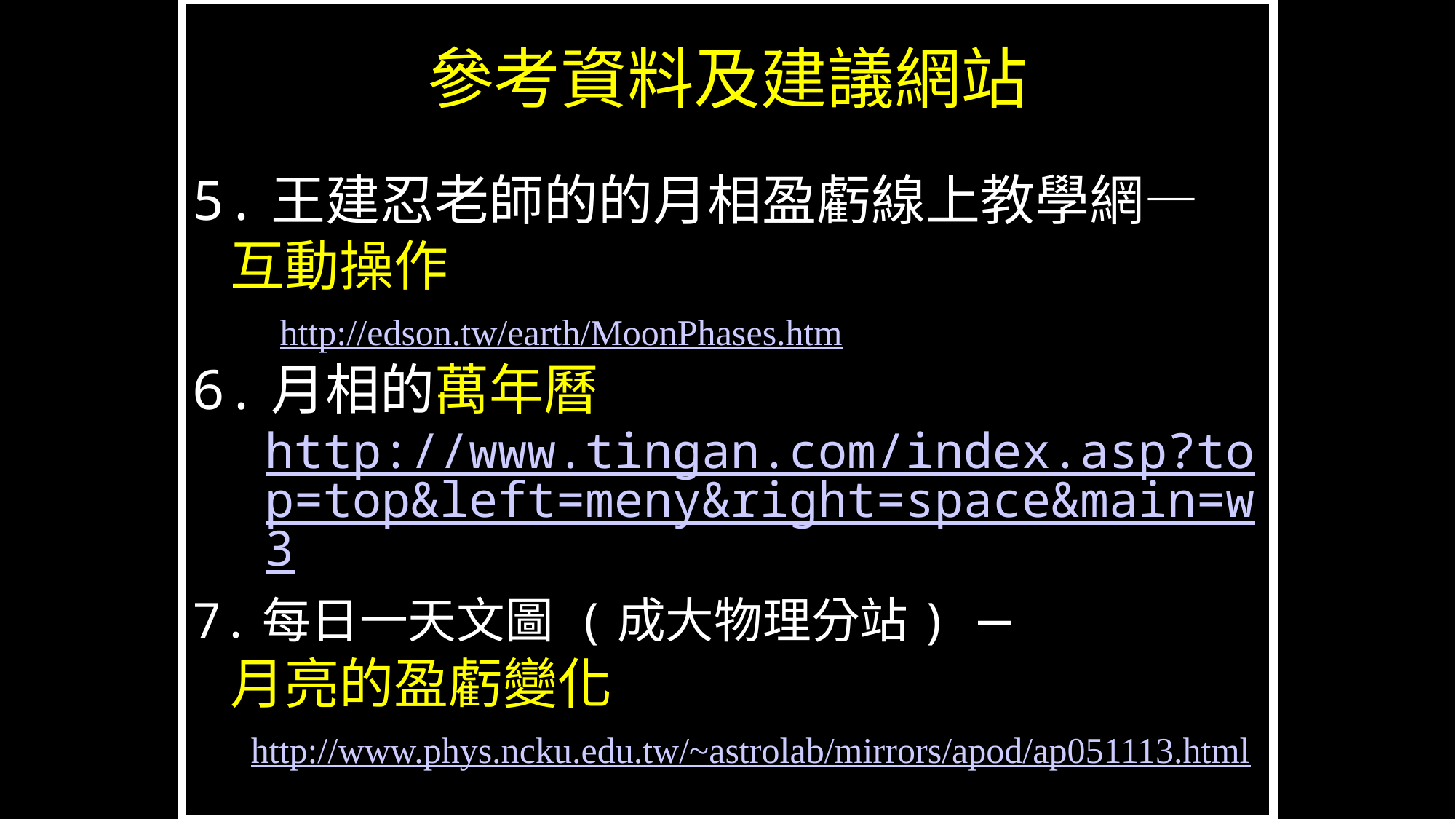

參考資料及建議網站
5.王建忍老師的的月相盈虧線上教學網—
  互動操作
   http://edson.tw/earth/MoonPhases.htm
6.月相的萬年曆     http://www.tingan.com/index.asp?top=top&left=meny&right=space&main=w3
7.每日一天文圖 (成大物理分站) —
  月亮的盈虧變化
  http://www.phys.ncku.edu.tw/~astrolab/mirrors/apod/ap051113.html